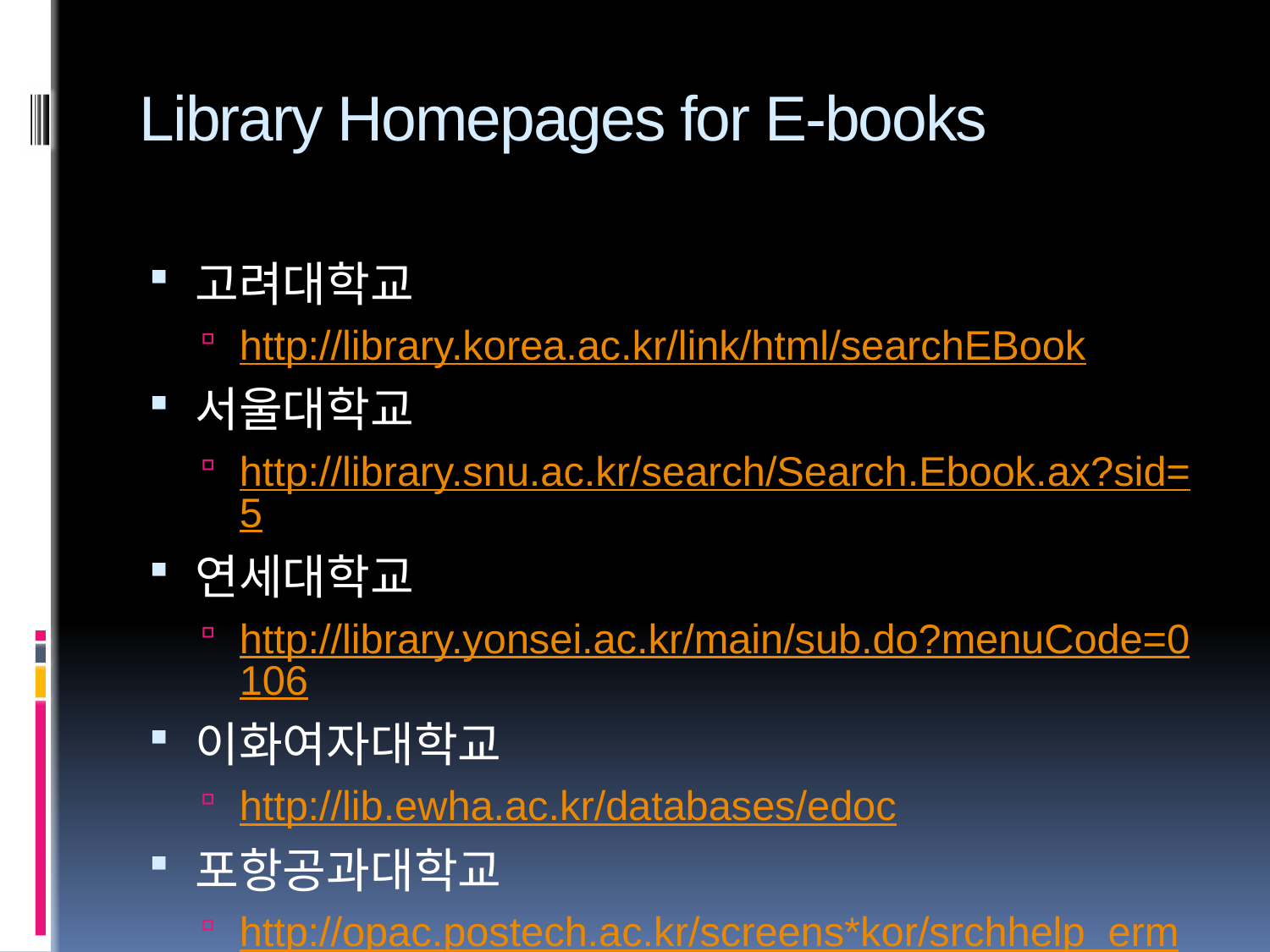

# Library Homepages for E-books
고려대학교
http://library.korea.ac.kr/link/html/searchEBook
서울대학교
http://library.snu.ac.kr/search/Search.Ebook.ax?sid=5
연세대학교
http://library.yonsei.ac.kr/main/sub.do?menuCode=0106
이화여자대학교
http://lib.ewha.ac.kr/databases/edoc
포항공과대학교
http://opac.postech.ac.kr/screens*kor/srchhelp_erm_ebook_kor.html